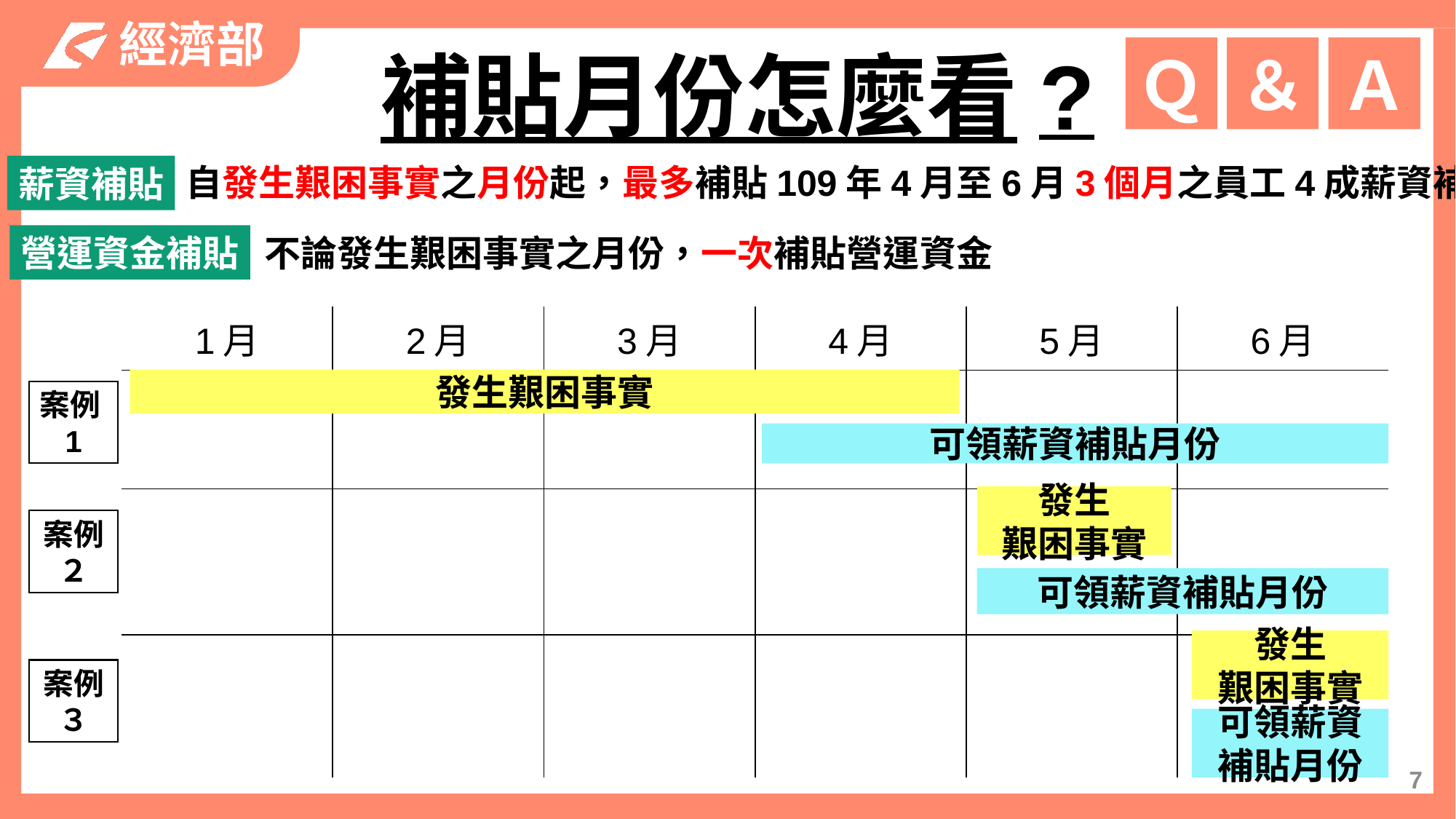

補貼月份怎麼看?
Ｑ
＆
Ａ
自發生艱困事實之月份起，最多補貼109年4月至6月3個月之員工4成薪資補貼
薪資補貼
營運資金補貼
不論發生艱困事實之月份，一次補貼營運資金
| 1月 | 2月 | 3月 | 4月 | 5月 | 6月 |
| --- | --- | --- | --- | --- | --- |
|  |  |  |  |  |  |
|  |  |  |  |  |  |
|  |  |  |  |  |  |
發生艱困事實
案例1
可領薪資補貼月份
發生
艱困事實
案例２
可領薪資補貼月份
發生
艱困事實
案例３
可領薪資
補貼月份
7